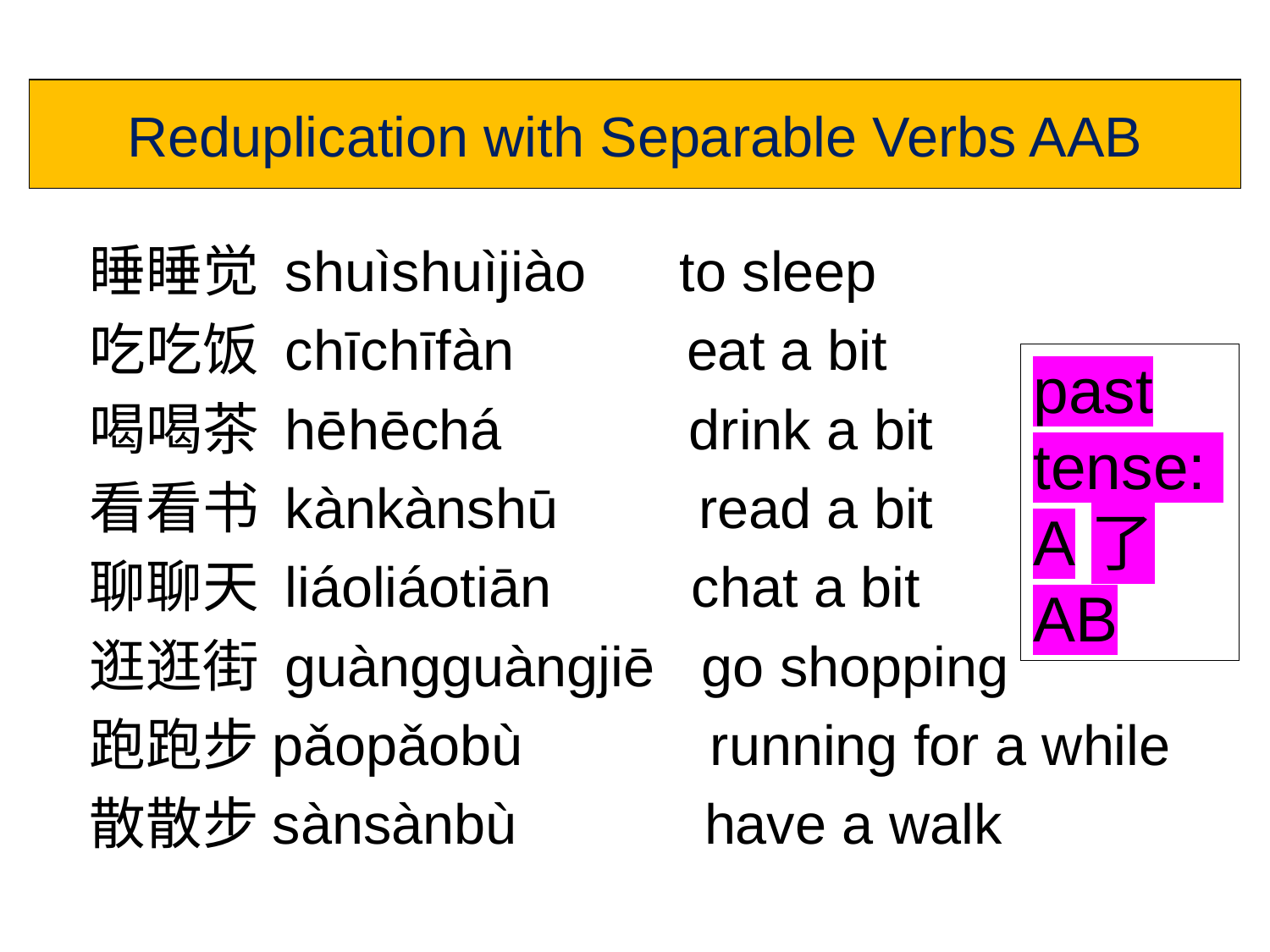

Reduplication with Separable Verbs AAB
睡睡觉 shuìshuìjiào      to sleep
吃吃饭 chīchīfàn           eat a bit
喝喝茶 hēhēchá            drink a bit
看看书 kànkànshū         read a bit
聊聊天 liáoliáotiān         chat a bit
逛逛街 guàngguàngjiē   go shopping
跑跑步pǎopǎobù            running for a while
散散步sànsànbù            have a walk
past tense:
A了AB